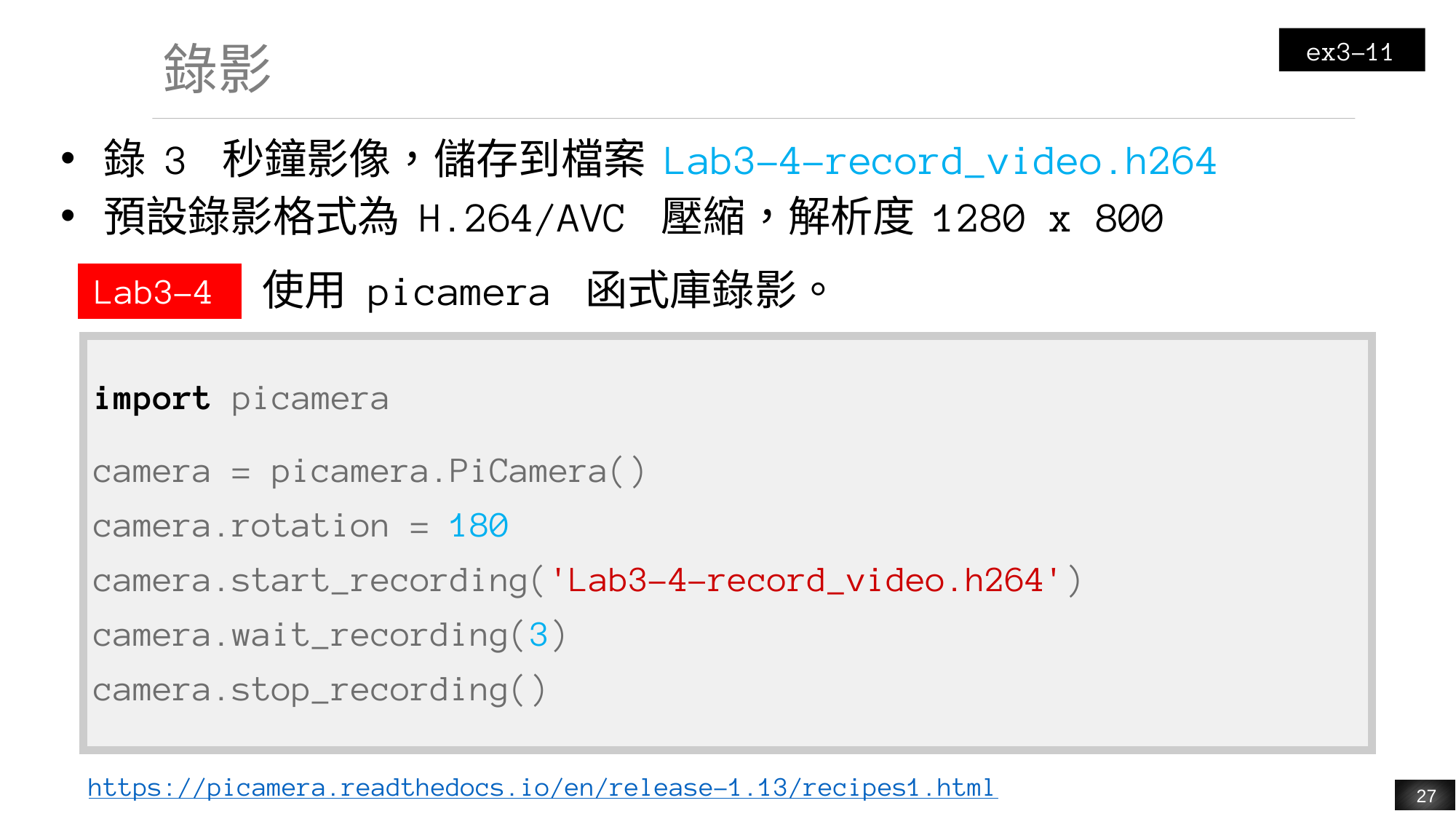

ex3-11
# 錄影
錄 3 秒鐘影像，儲存到檔案 Lab3-4-record_video.h264
預設錄影格式為 H.264/AVC 壓縮，解析度 1280 x 800
| Lab3-4 | 使用 picamera 函式庫錄影。 |
| --- | --- |
| import picamera camera = picamera.PiCamera() camera.rotation = 180 camera.start\_recording('Lab3-4-record\_video.h264') camera.wait\_recording(3) camera.stop\_recording() |
| --- |
https://picamera.readthedocs.io/en/release-1.13/recipes1.html